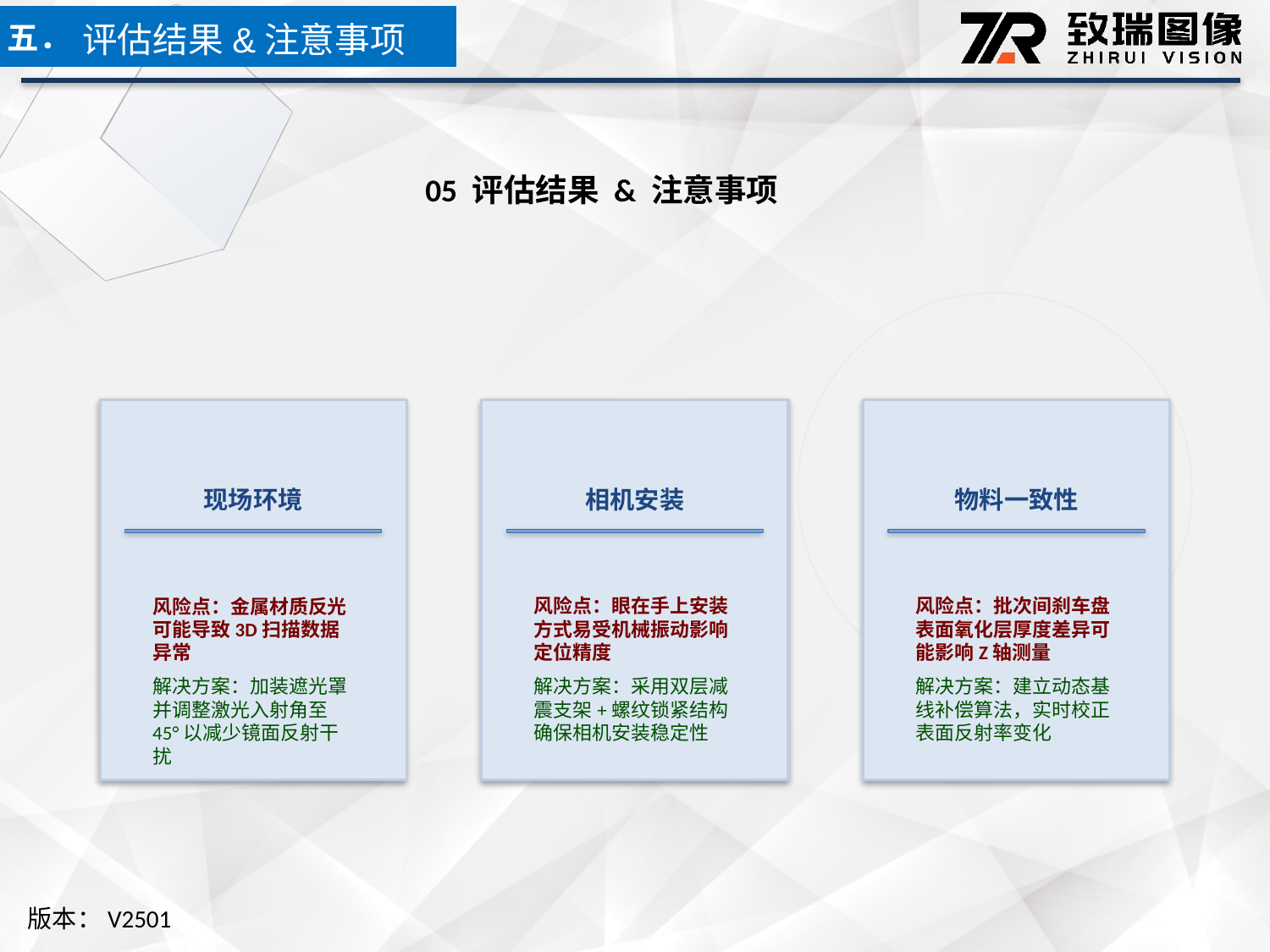

五．
评估结果&注意事项

05 评估结果 & 注意事项

现场环境

相机安装

物料一致性

风险点：金属材质反光可能导致3D扫描数据异常
解决方案：加装遮光罩并调整激光入射角至45°以减少镜面反射干扰

风险点：眼在手上安装方式易受机械振动影响定位精度
解决方案：采用双层减震支架+螺纹锁紧结构确保相机安装稳定性

风险点：批次间刹车盘表面氧化层厚度差异可能影响Z轴测量
解决方案：建立动态基线补偿算法，实时校正表面反射率变化